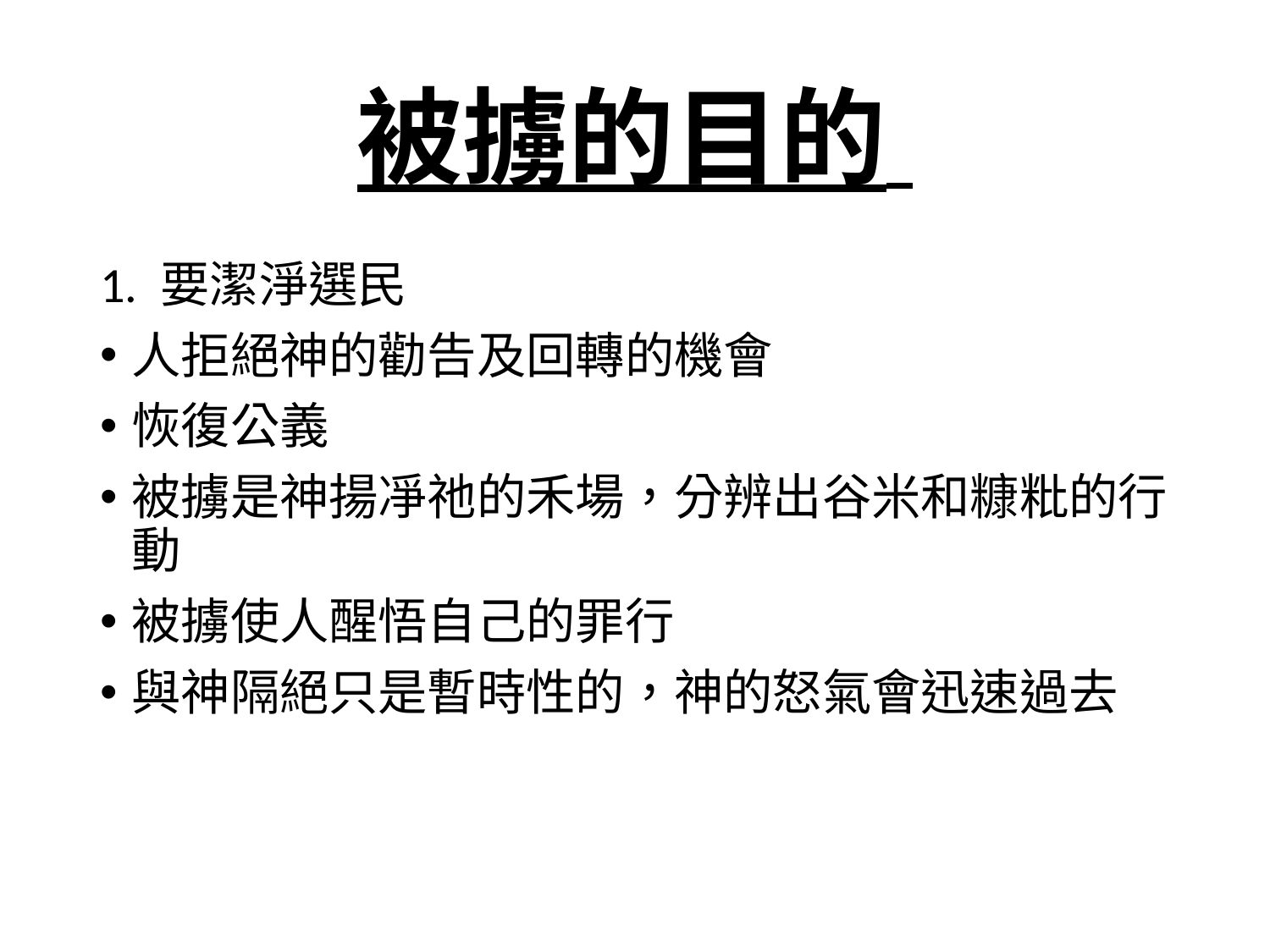

# 被擄的目的
1. 要潔淨選民
人拒絕神的勸告及回轉的機會
恢復公義
被擄是神揚凈祂的禾場，分辨出谷米和糠粃的行動
被擄使人醒悟自己的罪行
與神隔絕只是暫時性的，神的怒氣會迅速過去